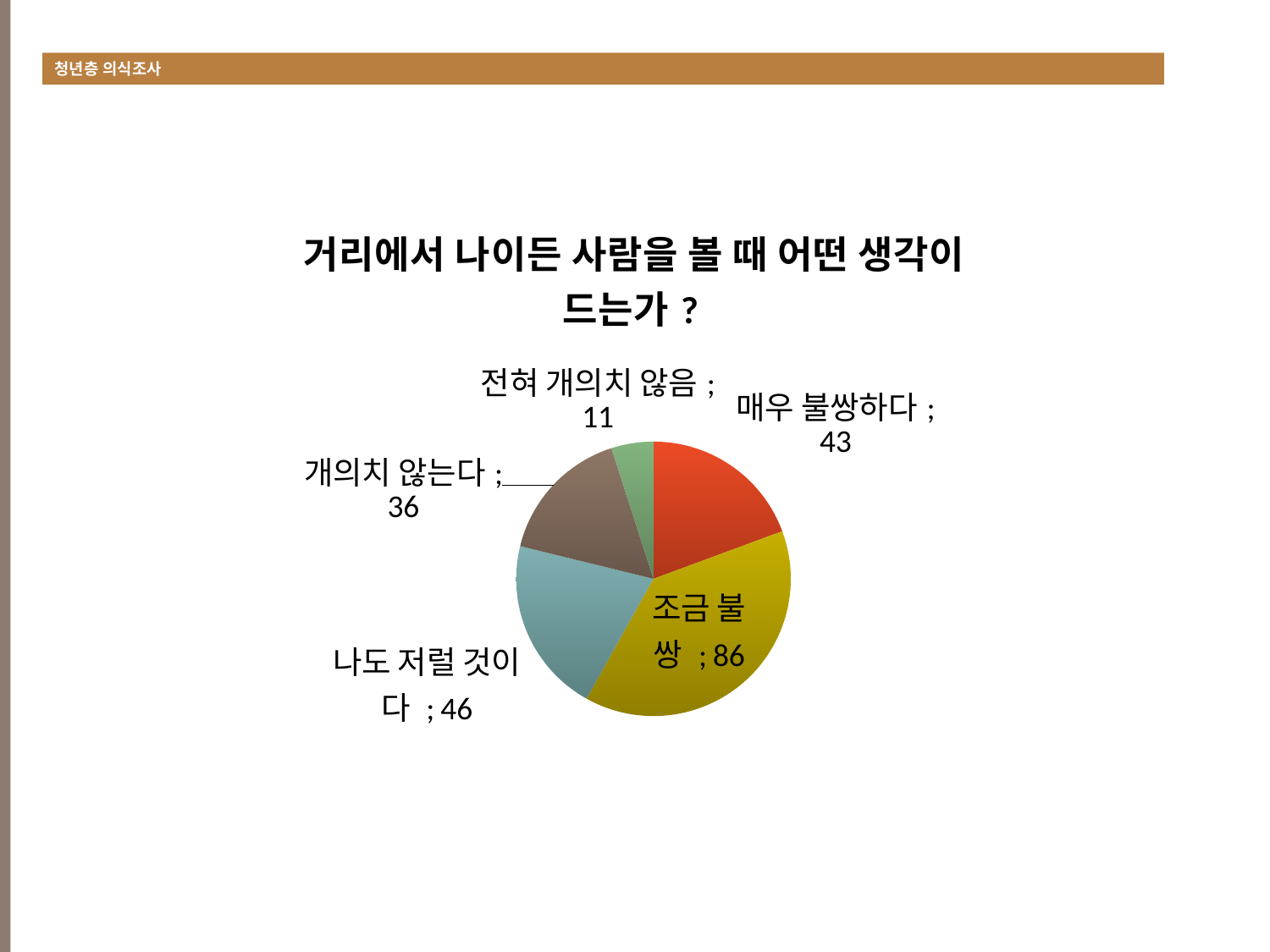

청년층 의식조사

#

### Chart:

| Category | 거리에서 나이든 사람을 볼 때 어떤 생각이 드는가?  |
|---|---|
| 매우 불쌍하다 | 43.0 |
| 조금 불쌍  | 86.0 |
| 나도 저럴 것이다  | 46.0 |
| 개의치 않는다 | 36.0 |
| 전혀 개의치 않음 | 11.0 |